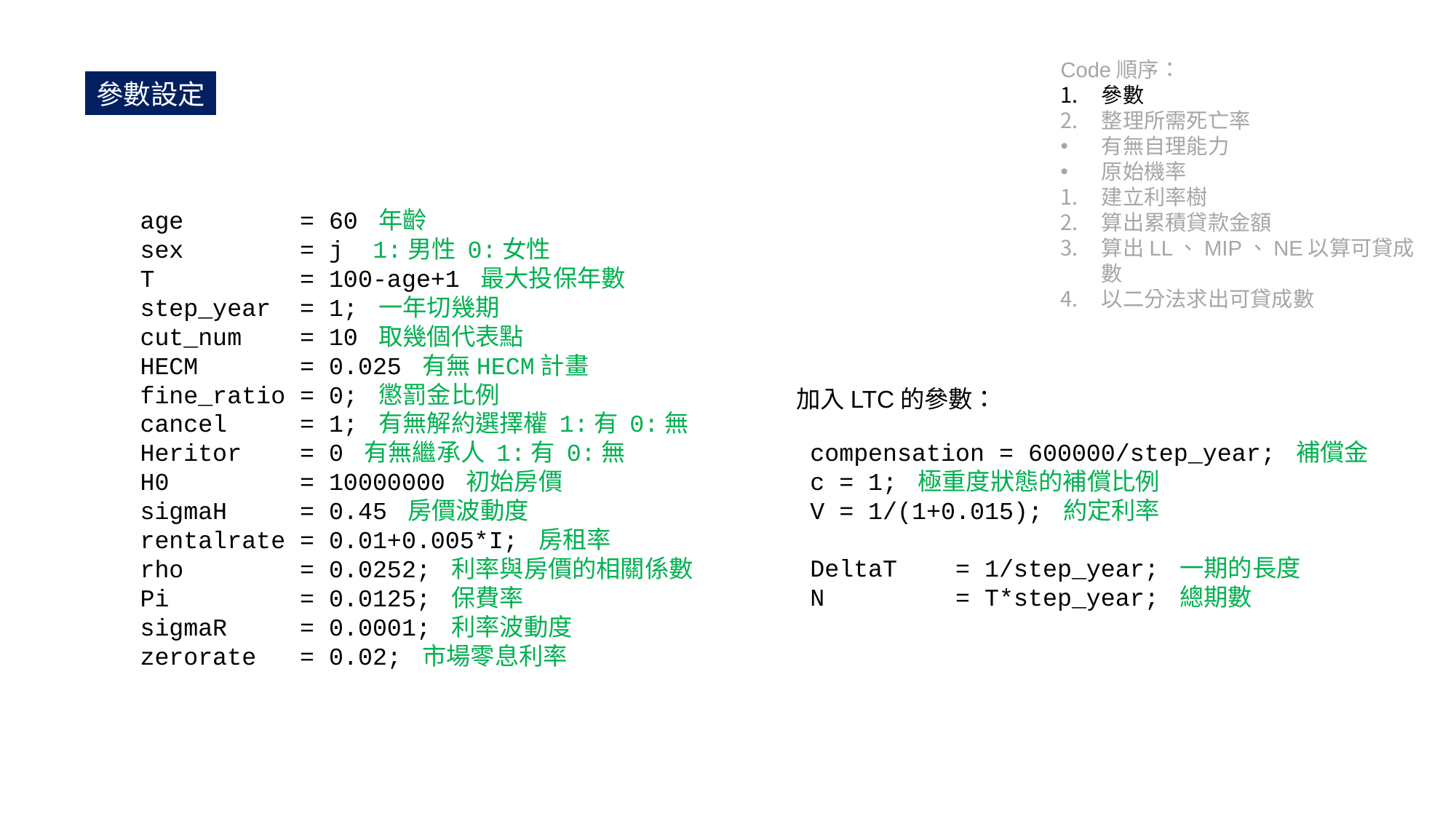

Code順序：
參數
整理所需死亡率
有無自理能力
原始機率
建立利率樹
算出累積貸款金額
算出LL、MIP、NE以算可貸成數
以二分法求出可貸成數
參數設定
age        = 60 年齡
sex        = j  1:男性 0:女性
T          = 100-age+1 最大投保年數
step_year  = 1; 一年切幾期
cut_num    = 10 取幾個代表點
HECM       = 0.025 有無HECM計畫
fine_ratio = 0; 懲罰金比例
cancel     = 1; 有無解約選擇權 1:有 0:無
Heritor    = 0 有無繼承人 1:有 0:無
H0         = 10000000 初始房價
sigmaH     = 0.45 房價波動度
rentalrate = 0.01+0.005*I; 房租率
rho        = 0.0252; 利率與房價的相關係數
Pi         = 0.0125; 保費率
sigmaR     = 0.0001; 利率波動度
zerorate   = 0.02; 市場零息利率

加入LTC的參數：
compensation = 600000/step_year; 補償金
c = 1; 極重度狀態的補償比例
V = 1/(1+0.015); 約定利率

DeltaT    = 1/step_year; 一期的長度
N         = T*step_year; 總期數